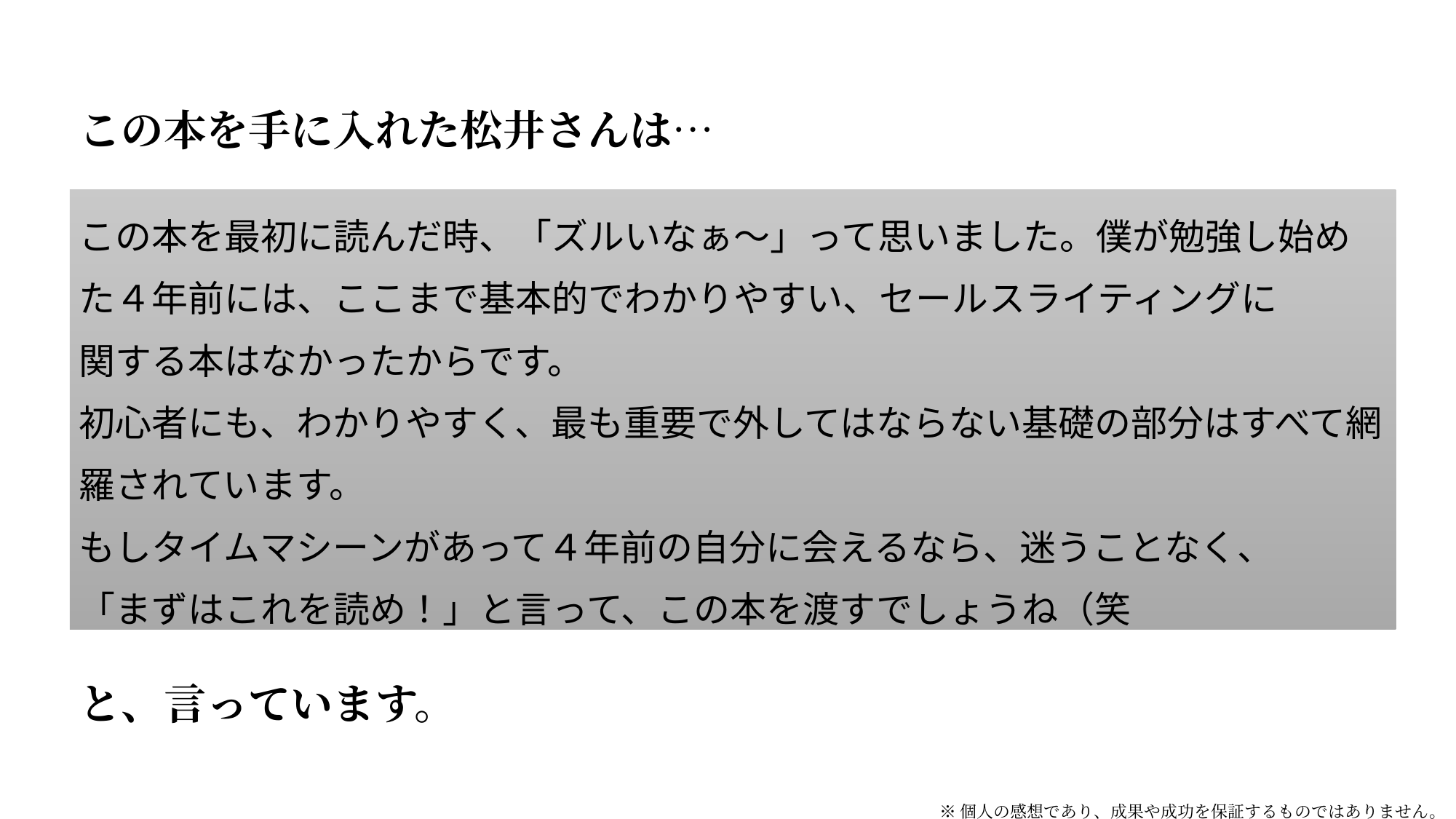

この本を手に入れた松井さんは…

・セールスライティングとは一体どういうものなのか？
・セールスライティングを学べば、キャリアがどうかわるのか？
・セールスライティングを学べば報酬はどうなるのか？
それを知るには、この本だけでいいと思います。
１冊で内容がまとまっているので、
セールスライティングを効率よく学べると思います…

と、言っています。
この本を最初に読んだ時、「ズルいなぁ～」って思いました。僕が勉強し始めた４年前には、ここまで基本的でわかりやすい、セールスライティングに
関する本はなかったからです。
初心者にも、わかりやすく、最も重要で外してはならない基礎の部分はすべて網羅されています。
もしタイムマシーンがあって４年前の自分に会えるなら、迷うことなく、
「まずはこれを読め！」と言って、この本を渡すでしょうね（笑

※個人の感想であり、成果や成功を保証するものではありません。